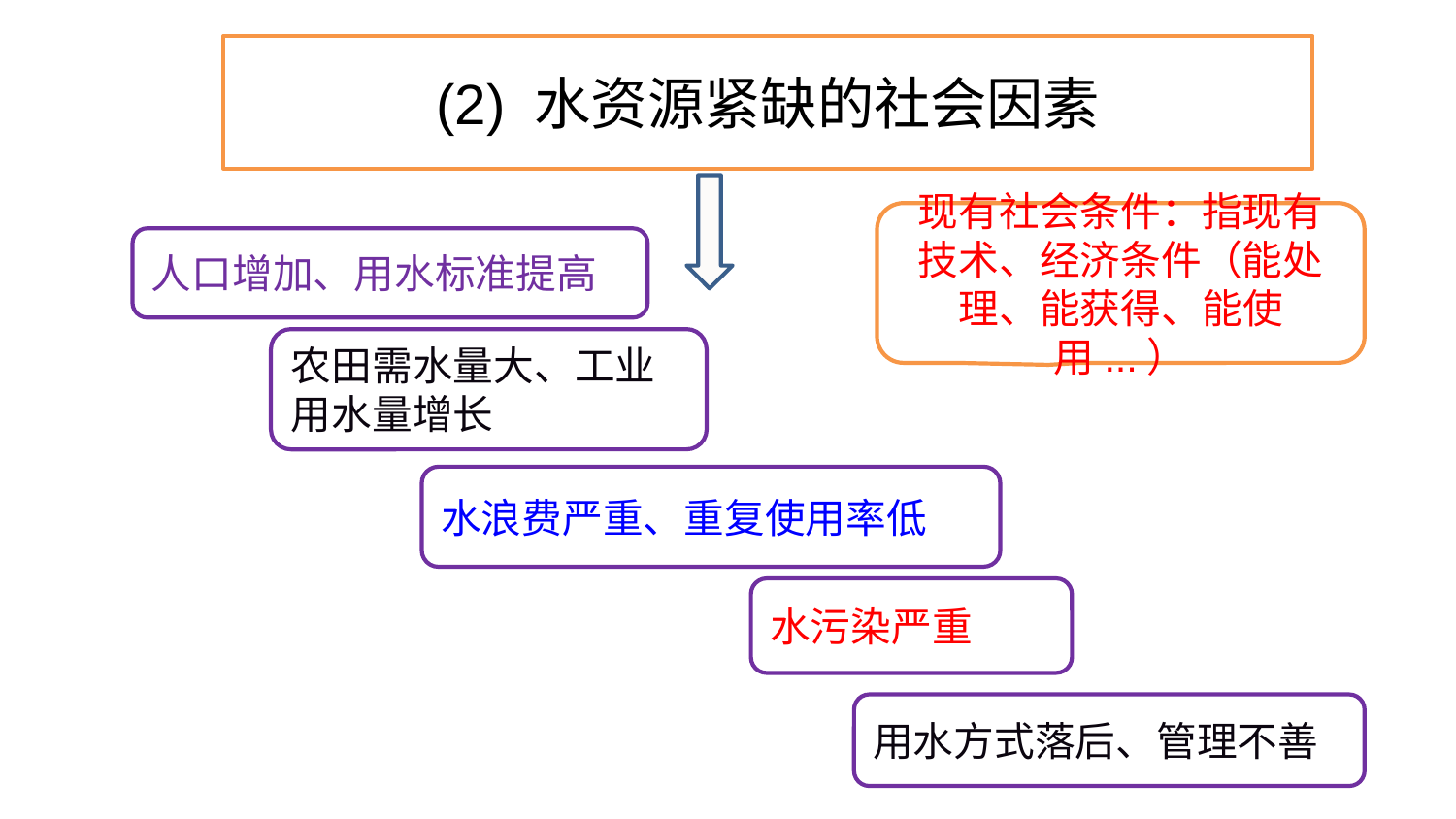

# (2) 水资源紧缺的社会因素

现有社会条件：指现有技术、经济条件（能处理、能获得、能使用...）
人口增加、用水标准提高
农田需水量大、工业用水量增长
水浪费严重、重复使用率低
水污染严重
用水方式落后、管理不善